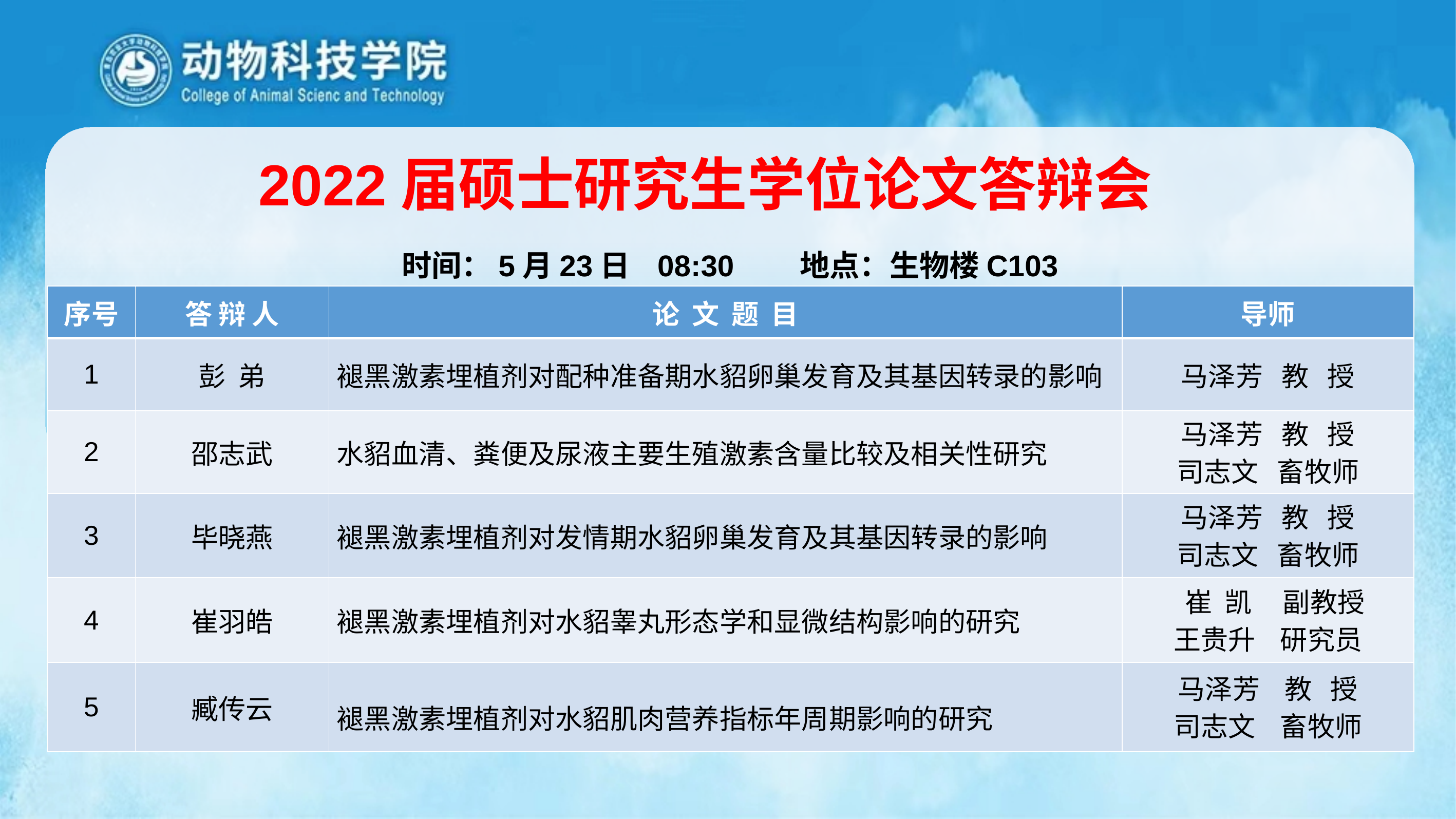

2022届硕士研究生学位论文答辩会
时间：5月23日   08:30       地点：生物楼C103
| 序号 | 答 辩 人 | 论 文 题 目 | 导师 |
| --- | --- | --- | --- |
| 1 | 彭 弟 | 褪黑激素埋植剂对配种准备期水貂卵巢发育及其基因转录的影响 | 马泽芳 教 授 |
| 2 | 邵志武 | 水貂血清、粪便及尿液主要生殖激素含量比较及相关性研究 | 马泽芳 教 授 司志文 畜牧师 |
| 3 | 毕晓燕 | 褪黑激素埋植剂对发情期水貂卵巢发育及其基因转录的影响 | 马泽芳 教 授 司志文 畜牧师 |
| 4 | 崔羽皓 | 褪黑激素埋植剂对水貂睾丸形态学和显微结构影响的研究 | 崔 凯 副教授 王贵升 研究员 |
| 5 | 臧传云 | 褪黑激素埋植剂对水貂肌肉营养指标年周期影响的研究 | 马泽芳 教 授 司志文 畜牧师 |